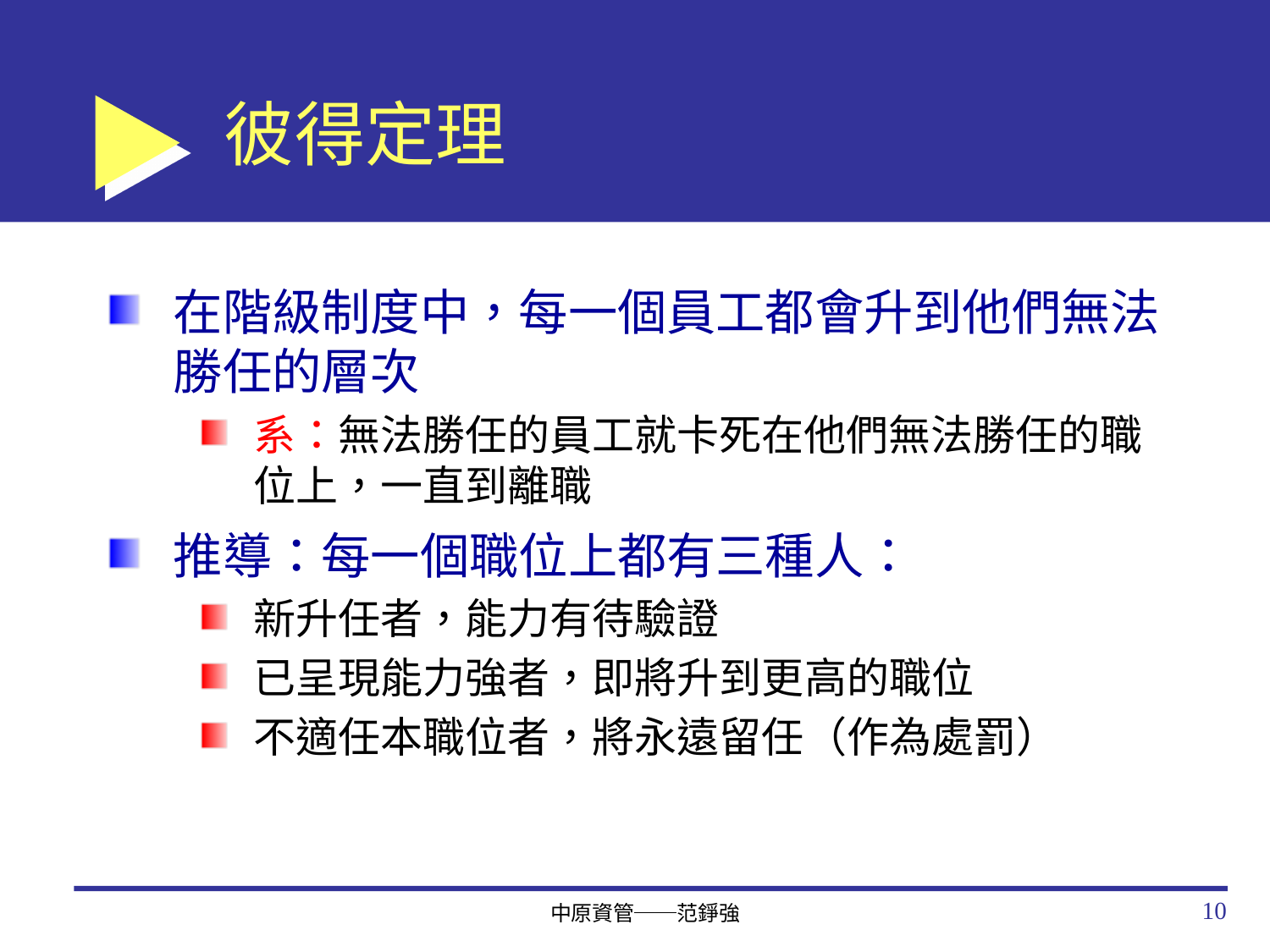

# 彼得定理
在階級制度中，每一個員工都會升到他們無法勝任的層次
系：無法勝任的員工就卡死在他們無法勝任的職位上，一直到離職
推導：每一個職位上都有三種人：
新升任者，能力有待驗證
已呈現能力強者，即將升到更高的職位
不適任本職位者，將永遠留任（作為處罰）
10